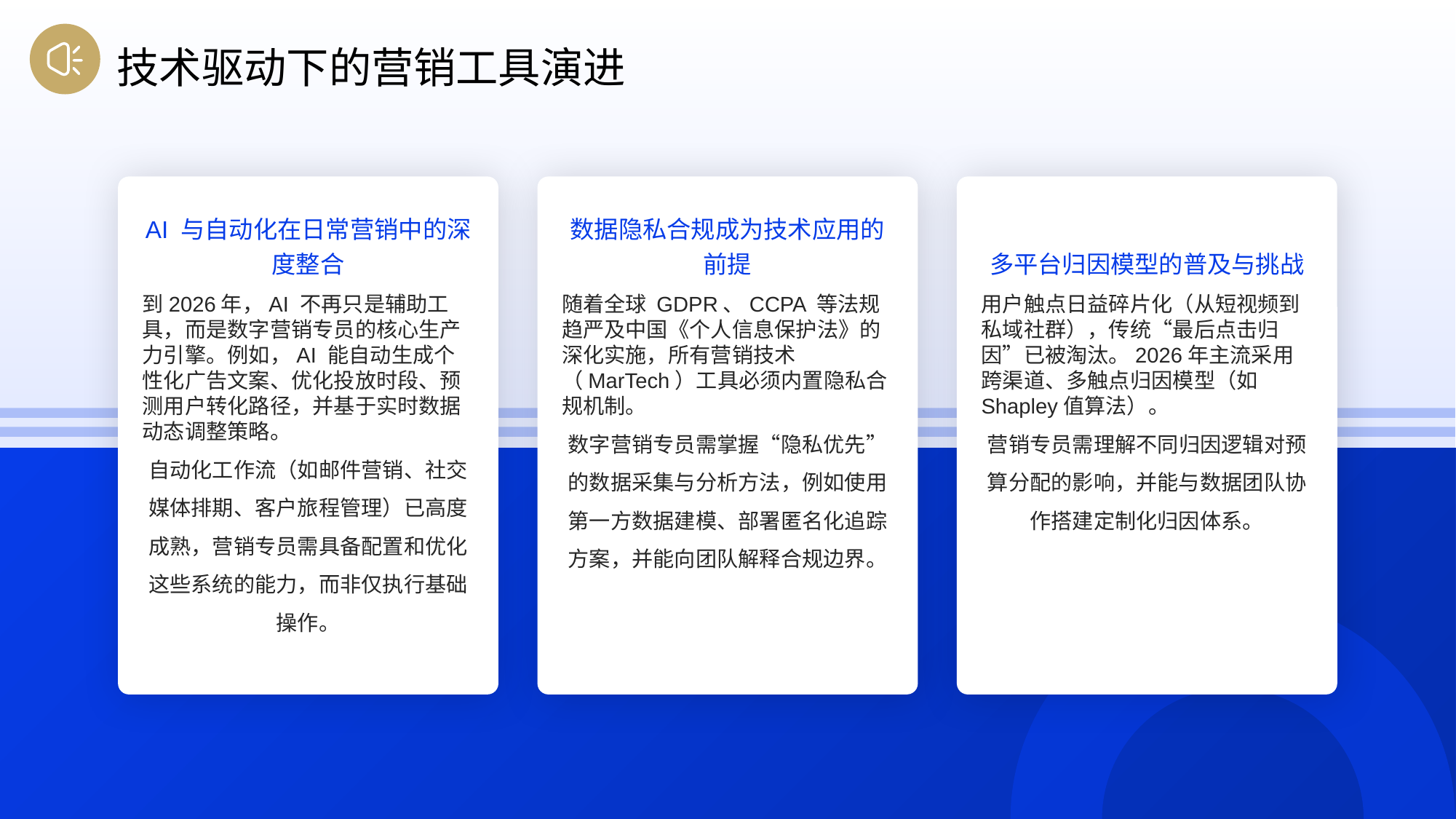

技术驱动下的营销工具演进

AI 与自动化在日常营销中的深度整合
数据隐私合规成为技术应用的前提
多平台归因模型的普及与挑战
到2026年，AI 不再只是辅助工具，而是数字营销专员的核心生产力引擎。例如，AI 能自动生成个性化广告文案、优化投放时段、预测用户转化路径，并基于实时数据动态调整策略。
自动化工作流（如邮件营销、社交媒体排期、客户旅程管理）已高度成熟，营销专员需具备配置和优化这些系统的能力，而非仅执行基础操作。
随着全球 GDPR、CCPA 等法规趋严及中国《个人信息保护法》的深化实施，所有营销技术（MarTech）工具必须内置隐私合规机制。
数字营销专员需掌握“隐私优先”的数据采集与分析方法，例如使用第一方数据建模、部署匿名化追踪方案，并能向团队解释合规边界。
用户触点日益碎片化（从短视频到私域社群），传统“最后点击归因”已被淘汰。2026年主流采用跨渠道、多触点归因模型（如Shapley值算法）。
营销专员需理解不同归因逻辑对预算分配的影响，并能与数据团队协作搭建定制化归因体系。